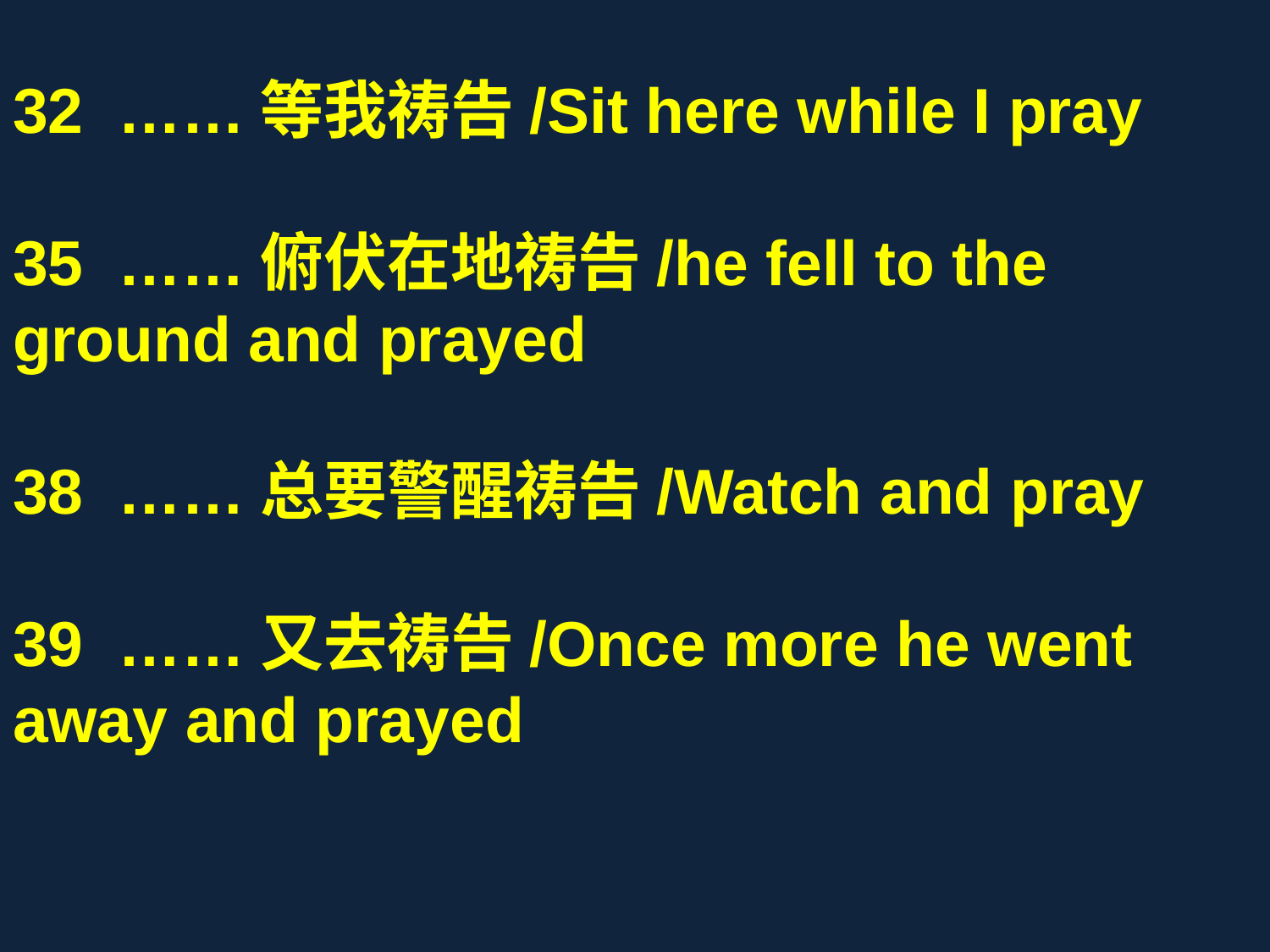

32  ……等我祷告/Sit here while I pray
35  ……俯伏在地祷告/he fell to the ground and prayed
38  ……总要警醒祷告/Watch and pray
39  ……又去祷告/Once more he went away and prayed